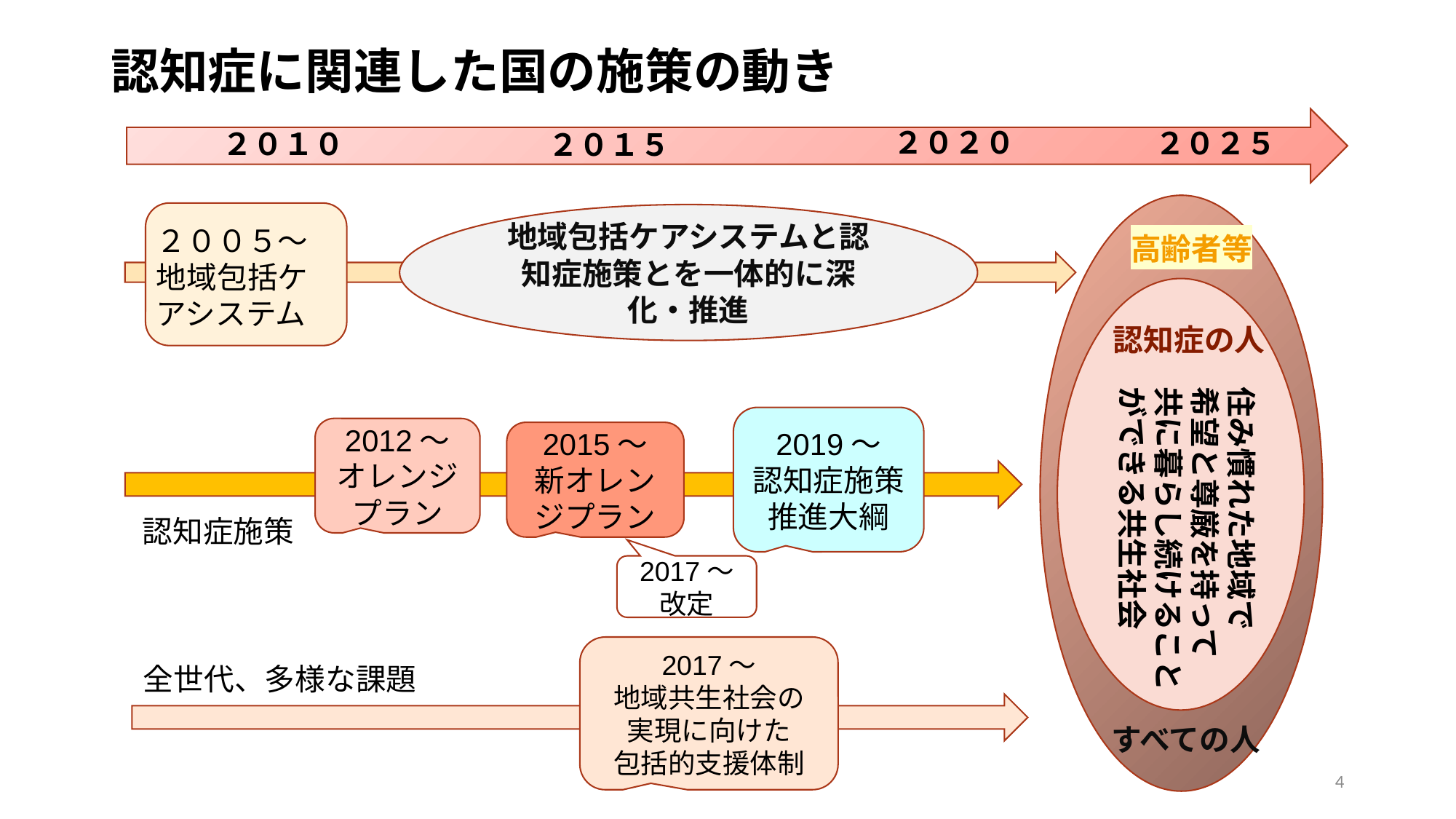

# 認知症に関連した国の施策の動き

２０２０
２０２５
２０１０
２０１５

２００５～
地域包括ケアシステム
地域包括ケアシステムと認知症施策とを一体的に深化・推進
高齢者等

認知症の人
住み慣れた地域で
希望と尊厳を持って
共に暮らし続けることができる共生社会
2019～
認知症施策推進大綱
2012～
オレンジプラン
2015～
新オレンジプラン

認知症施策
2017～
改定
2017～
地域共生社会の
実現に向けた
包括的支援体制
全世代、多様な課題

すべての人
4